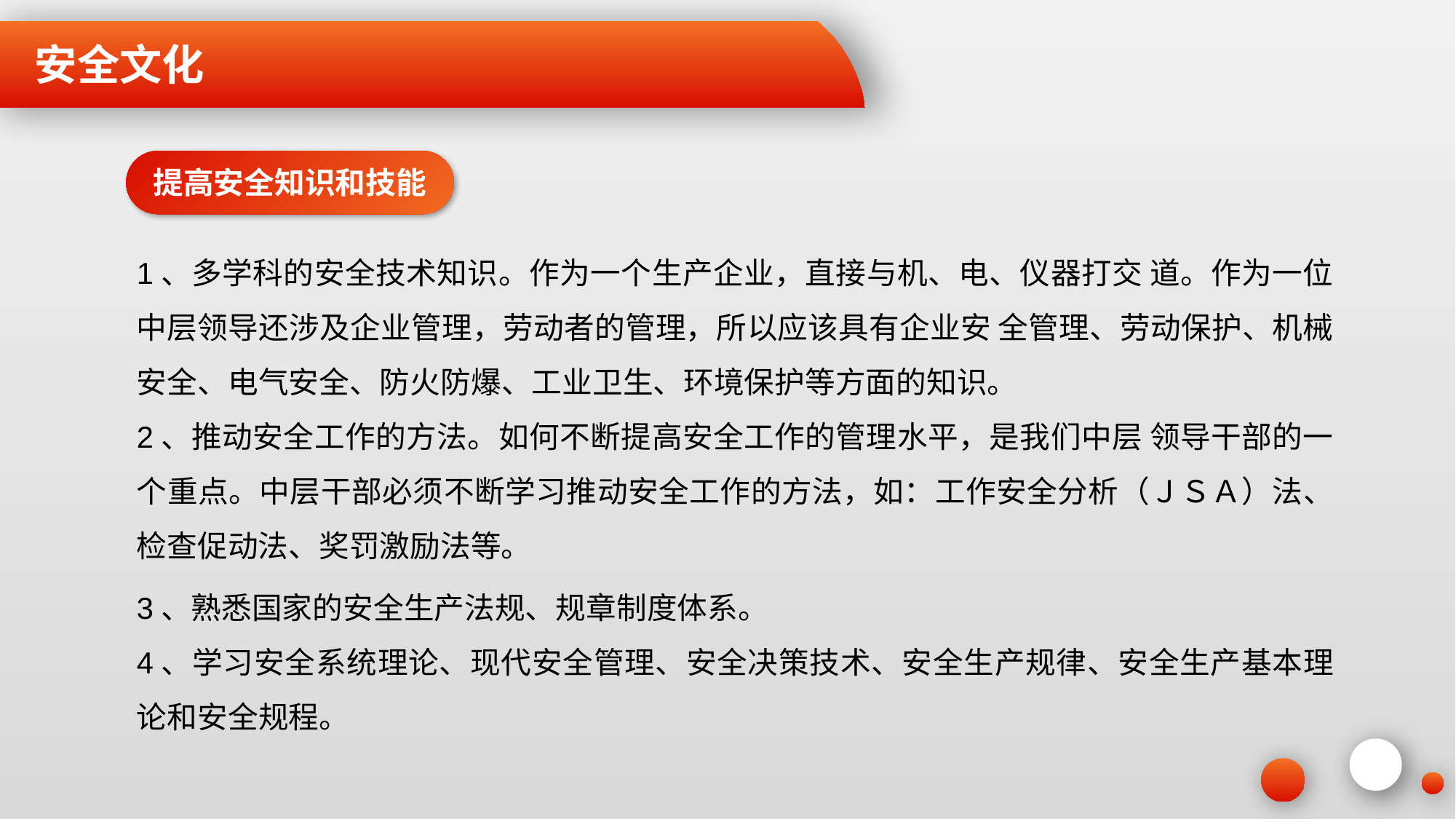

安全文化

提高安全知识和技能
1、多学科的安全技术知识。作为一个生产企业，直接与机、电、仪器打交 道。作为一位中层领导还涉及企业管理，劳动者的管理，所以应该具有企业安 全管理、劳动保护、机械安全、电气安全、防火防爆、工业卫生、环境保护等方面的知识。
2、推动安全工作的方法。如何不断提高安全工作的管理水平，是我们中层 领导干部的一个重点。中层干部必须不断学习推动安全工作的方法，如：工作安全分析（ＪＳＡ）法、检查促动法、奖罚激励法等。
3、熟悉国家的安全生产法规、规章制度体系。
4、学习安全系统理论、现代安全管理、安全决策技术、安全生产规律、安全生产基本理论和安全规程。